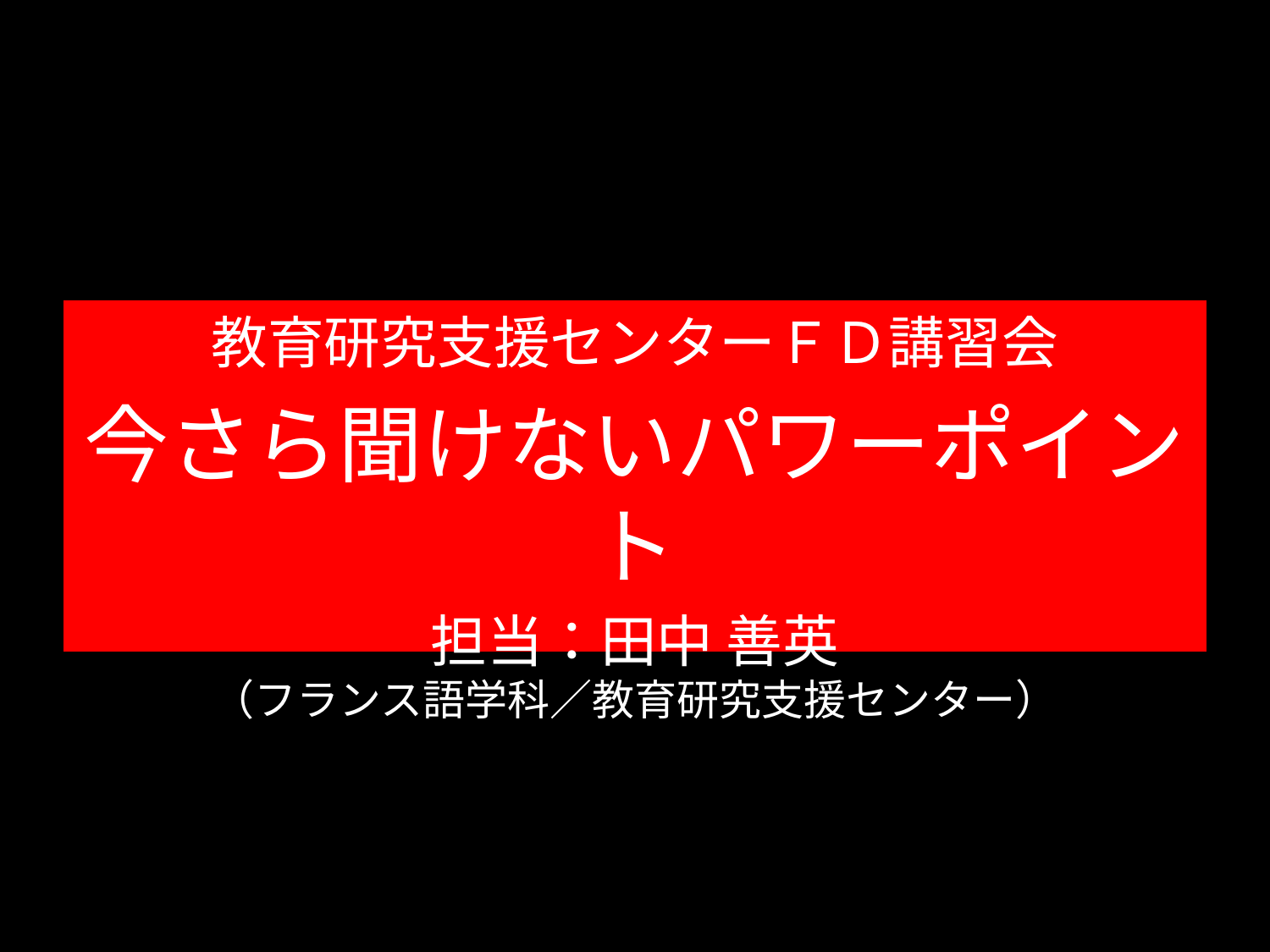

#
教育研究支援センターＦＤ講習会
今さら聞けないパワーポイント
担当：田中 善英
（フランス語学科／教育研究支援センター）